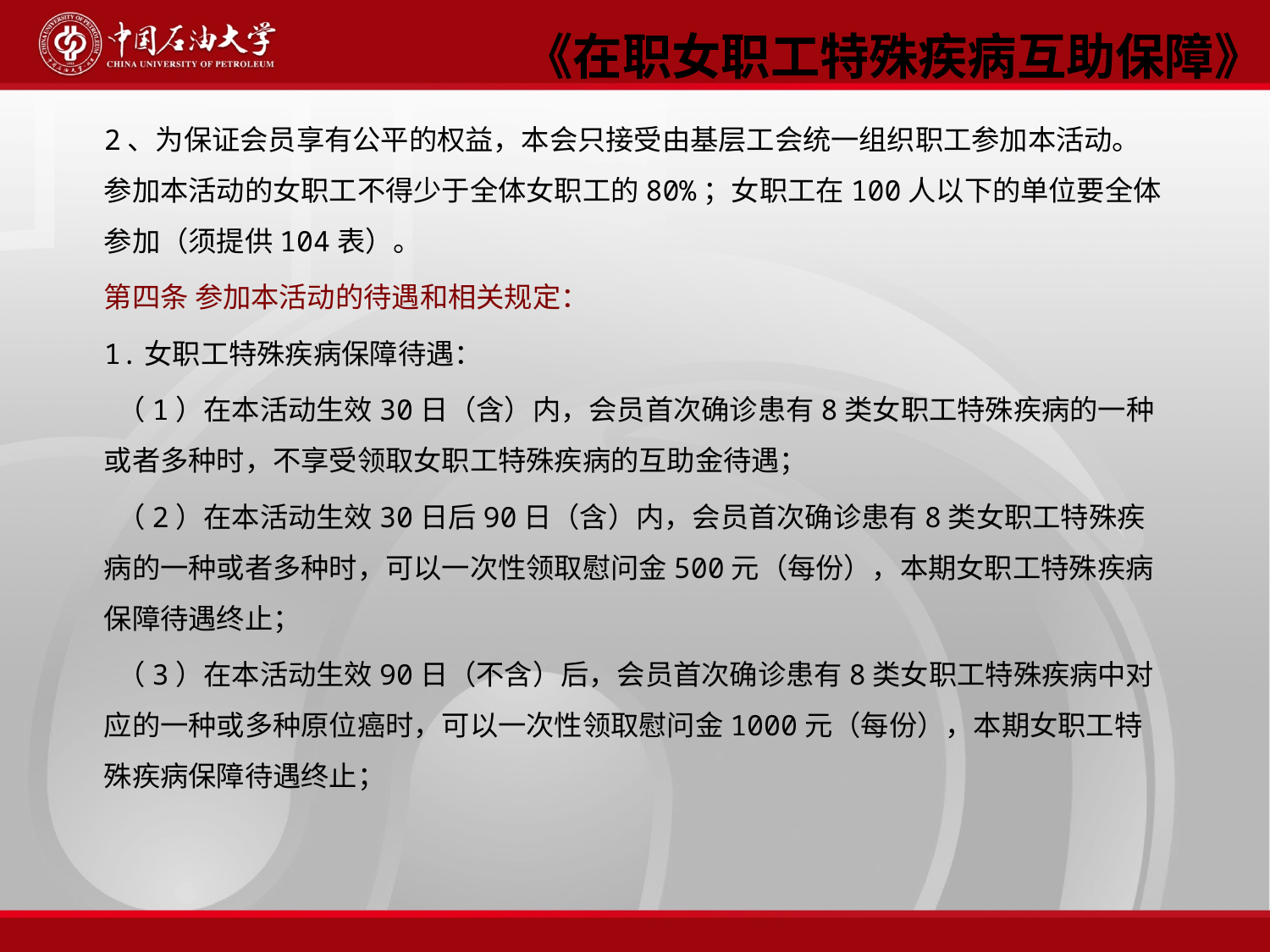

《在职女职工特殊疾病互助保障》
2、为保证会员享有公平的权益，本会只接受由基层工会统一组织职工参加本活动。参加本活动的女职工不得少于全体女职工的80%；女职工在100人以下的单位要全体参加（须提供104表）。
第四条 参加本活动的待遇和相关规定：
1.女职工特殊疾病保障待遇：
 （1）在本活动生效30日（含）内，会员首次确诊患有8类女职工特殊疾病的一种或者多种时，不享受领取女职工特殊疾病的互助金待遇；
 （2）在本活动生效30日后90日（含）内，会员首次确诊患有8类女职工特殊疾病的一种或者多种时，可以一次性领取慰问金500元（每份），本期女职工特殊疾病保障待遇终止；
 （3）在本活动生效90日（不含）后，会员首次确诊患有8类女职工特殊疾病中对应的一种或多种原位癌时，可以一次性领取慰问金1000元（每份），本期女职工特殊疾病保障待遇终止；